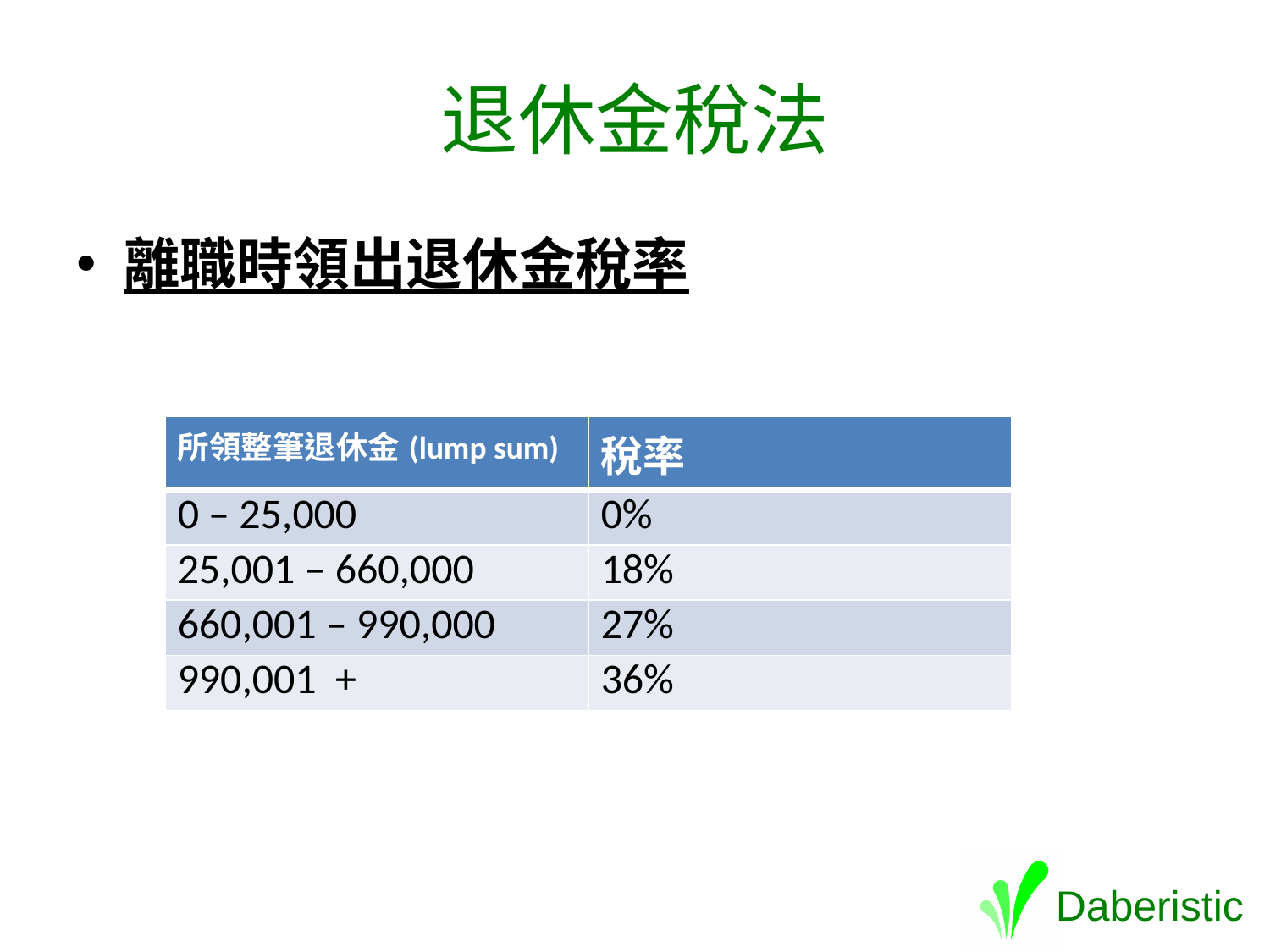

# 退休金稅法
離職時領出退休金稅率
| 所領整筆退休金(lump sum) | 稅率 |
| --- | --- |
| 0 – 25,000 | 0% |
| 25,001 – 660,000 | 18% |
| 660,001 – 990,000 | 27% |
| 990,001 + | 36% |